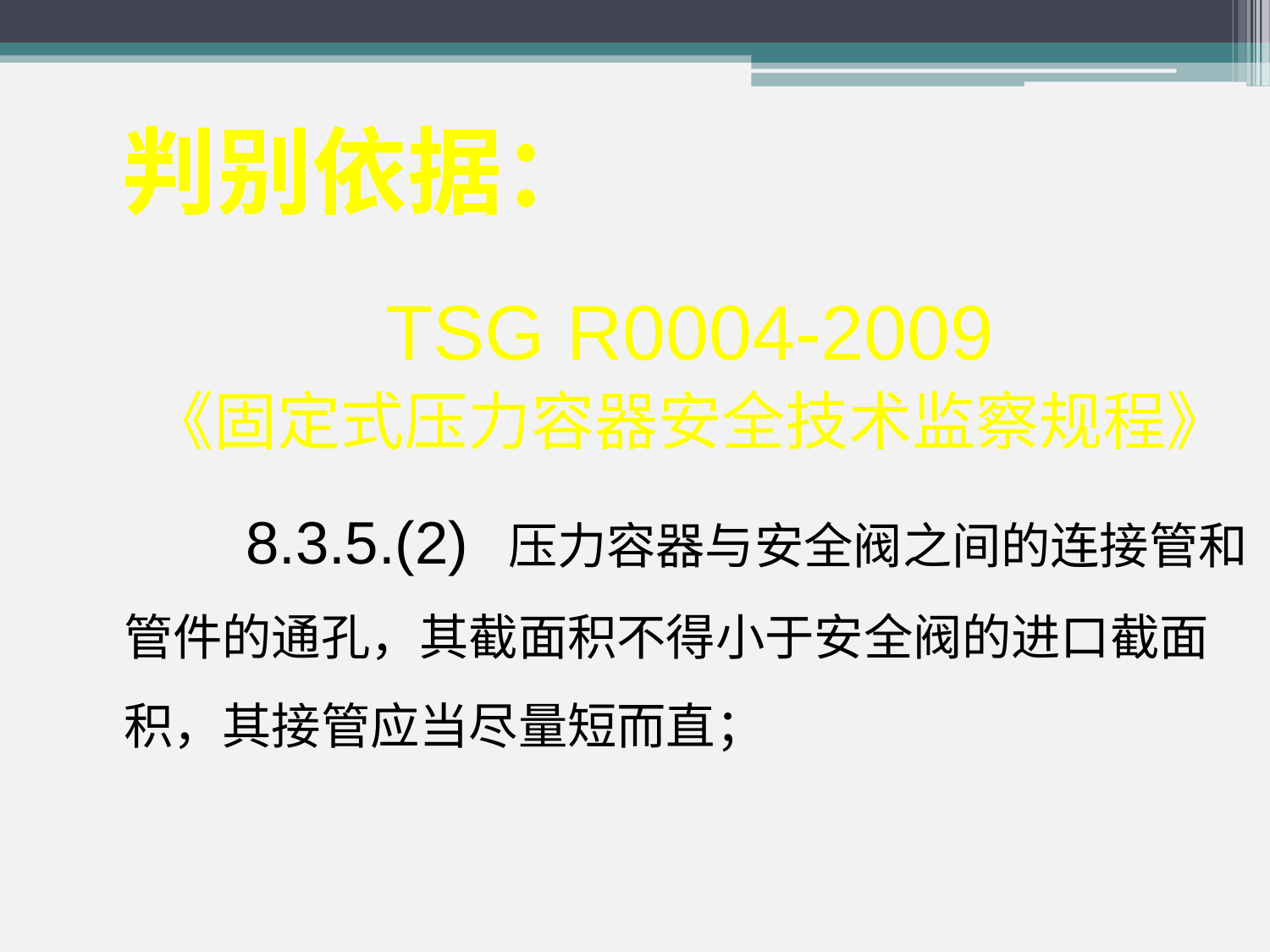

判别依据：
TSG R0004-2009
《固定式压力容器安全技术监察规程》
       8.3.5.(2)  压力容器与安全阀之间的连接管和管件的通孔，其截面积不得小于安全阀的进口截面积，其接管应当尽量短而直；